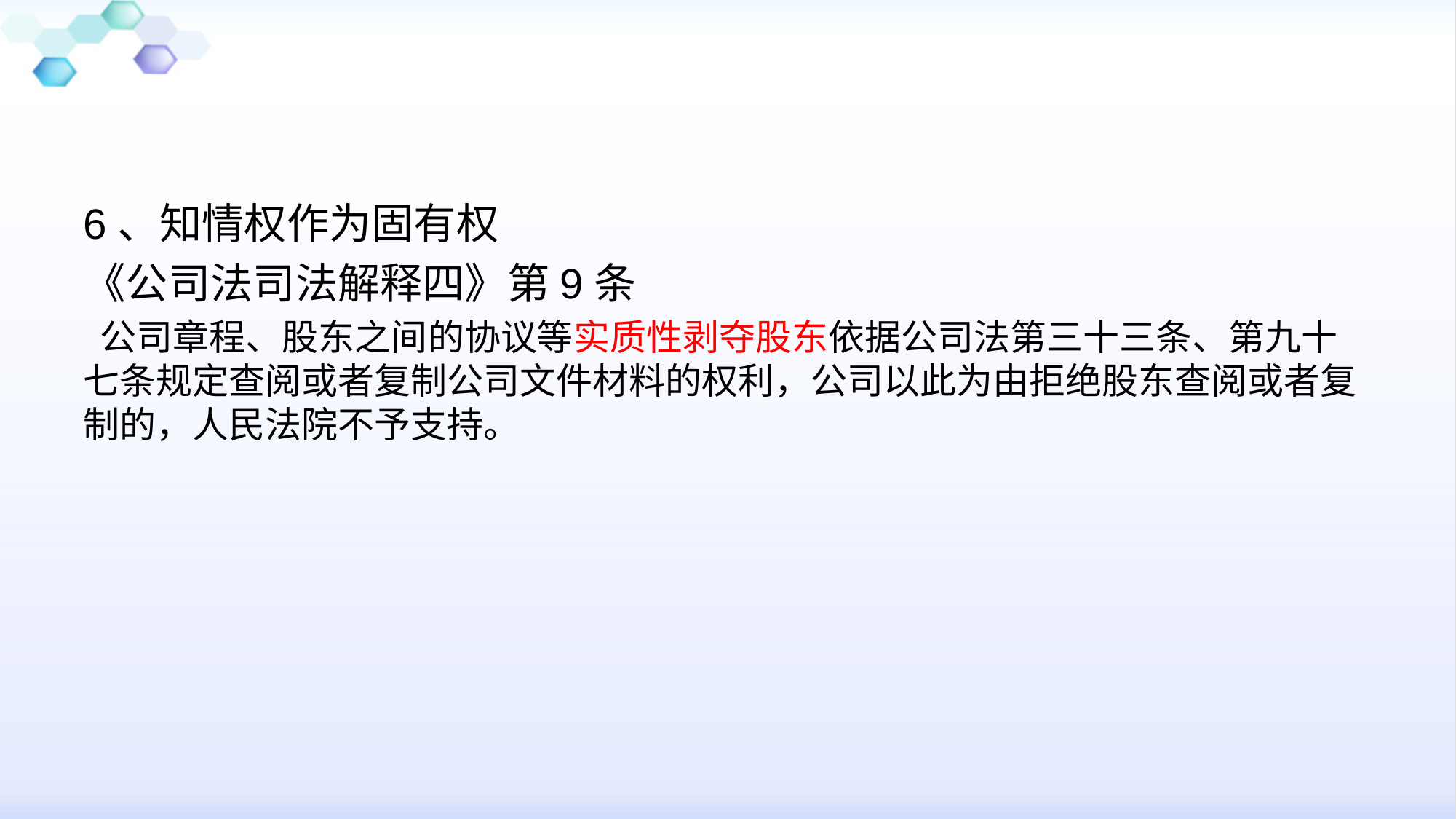

6、知情权作为固有权
《公司法司法解释四》第9条
 公司章程、股东之间的协议等实质性剥夺股东依据公司法第三十三条、第九十七条规定查阅或者复制公司文件材料的权利，公司以此为由拒绝股东查阅或者复制的，人民法院不予支持。